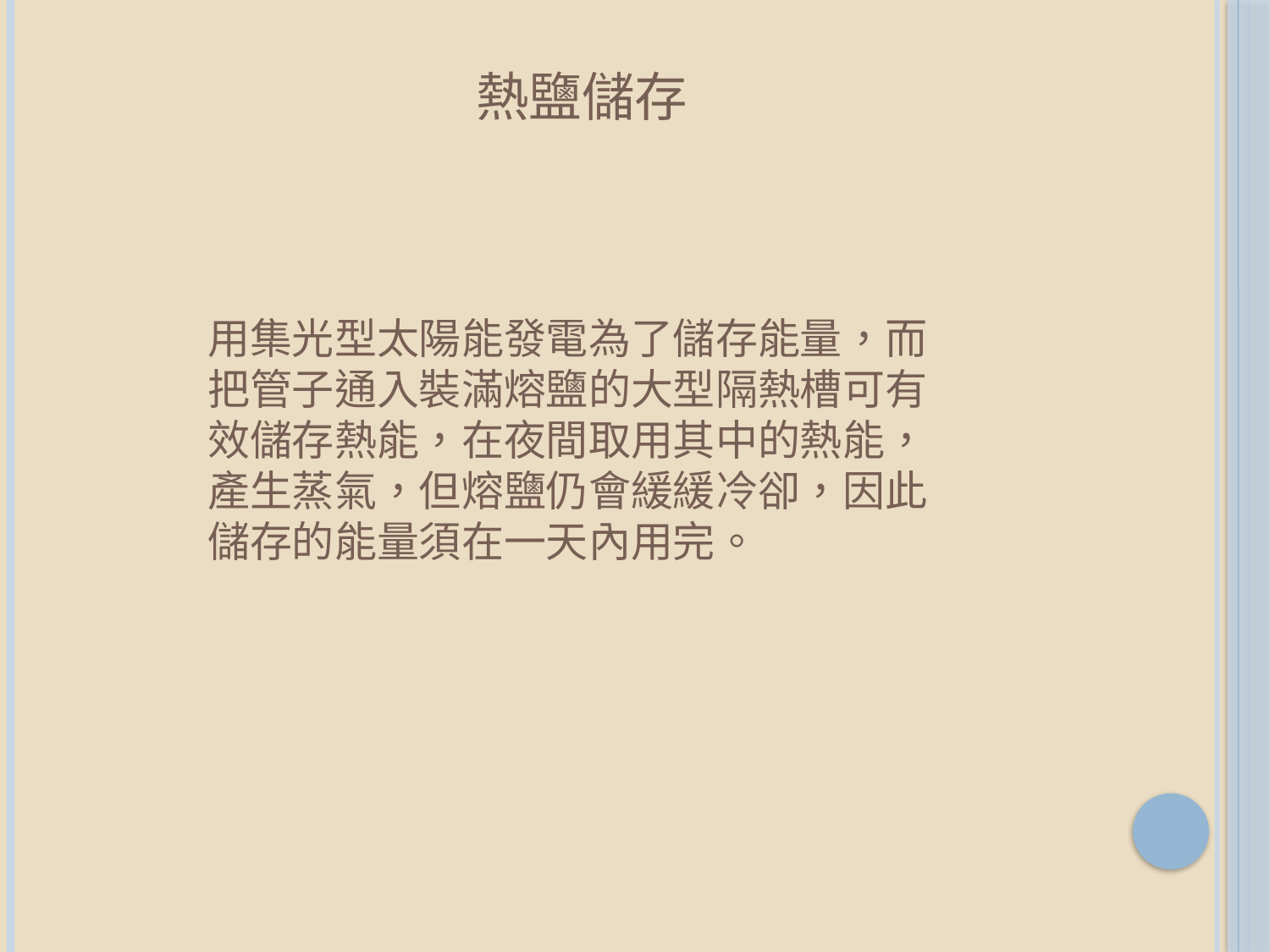

# 熱鹽儲存
用集光型太陽能發電為了儲存能量，而把管子通入裝滿熔鹽的大型隔熱槽可有效儲存熱能，在夜間取用其中的熱能，產生蒸氣，但熔鹽仍會緩緩冷卻，因此儲存的能量須在一天內用完。